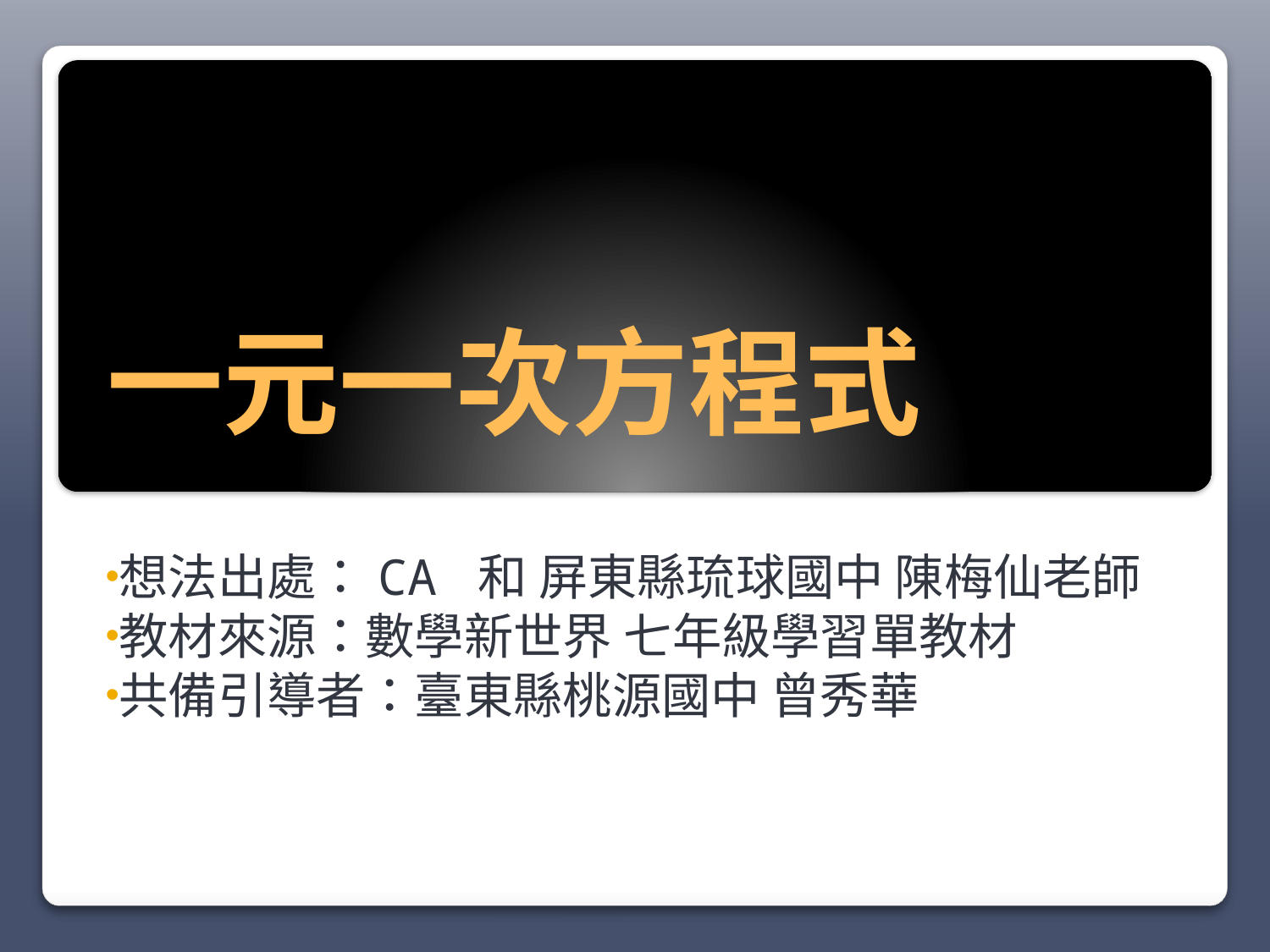

# 一元一次方程式
想法出處：CA 和 屏東縣琉球國中 陳梅仙老師
教材來源：數學新世界 七年級學習單教材
共備引導者：臺東縣桃源國中 曾秀華